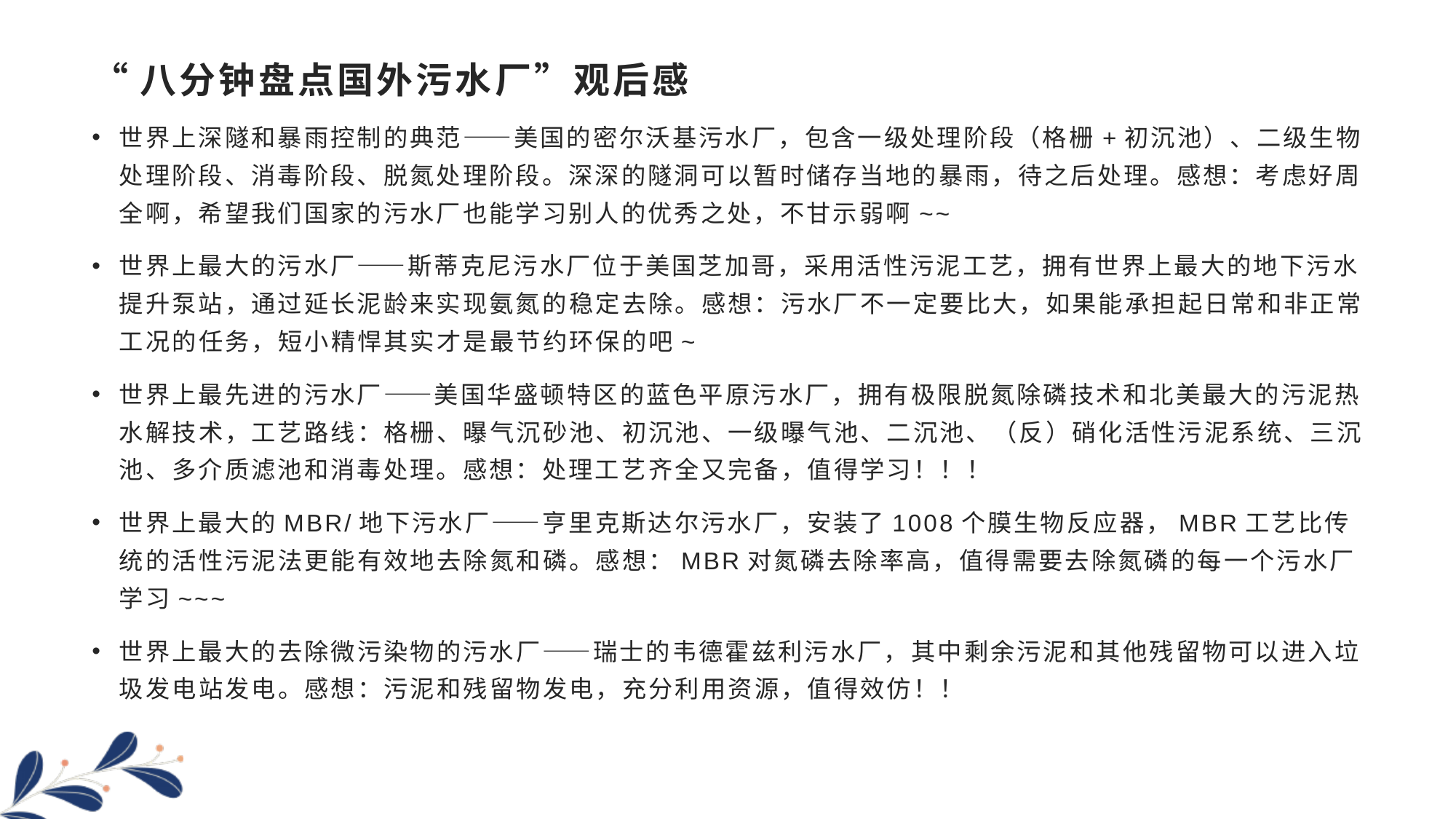

# “八分钟盘点国外污水厂”观后感
世界上深隧和暴雨控制的典范——美国的密尔沃基污水厂，包含一级处理阶段（格栅+初沉池）、二级生物处理阶段、消毒阶段、脱氮处理阶段。深深的隧洞可以暂时储存当地的暴雨，待之后处理。感想：考虑好周全啊，希望我们国家的污水厂也能学习别人的优秀之处，不甘示弱啊~~
世界上最大的污水厂——斯蒂克尼污水厂位于美国芝加哥，采用活性污泥工艺，拥有世界上最大的地下污水提升泵站，通过延长泥龄来实现氨氮的稳定去除。感想：污水厂不一定要比大，如果能承担起日常和非正常工况的任务，短小精悍其实才是最节约环保的吧~
世界上最先进的污水厂——美国华盛顿特区的蓝色平原污水厂，拥有极限脱氮除磷技术和北美最大的污泥热水解技术，工艺路线：格栅、曝气沉砂池、初沉池、一级曝气池、二沉池、（反）硝化活性污泥系统、三沉池、多介质滤池和消毒处理。感想：处理工艺齐全又完备，值得学习！！！
世界上最大的MBR/地下污水厂——亨里克斯达尔污水厂，安装了1008个膜生物反应器，MBR工艺比传统的活性污泥法更能有效地去除氮和磷。感想：MBR对氮磷去除率高，值得需要去除氮磷的每一个污水厂学习~~~
世界上最大的去除微污染物的污水厂——瑞士的韦德霍兹利污水厂，其中剩余污泥和其他残留物可以进入垃圾发电站发电。感想：污泥和残留物发电，充分利用资源，值得效仿！！